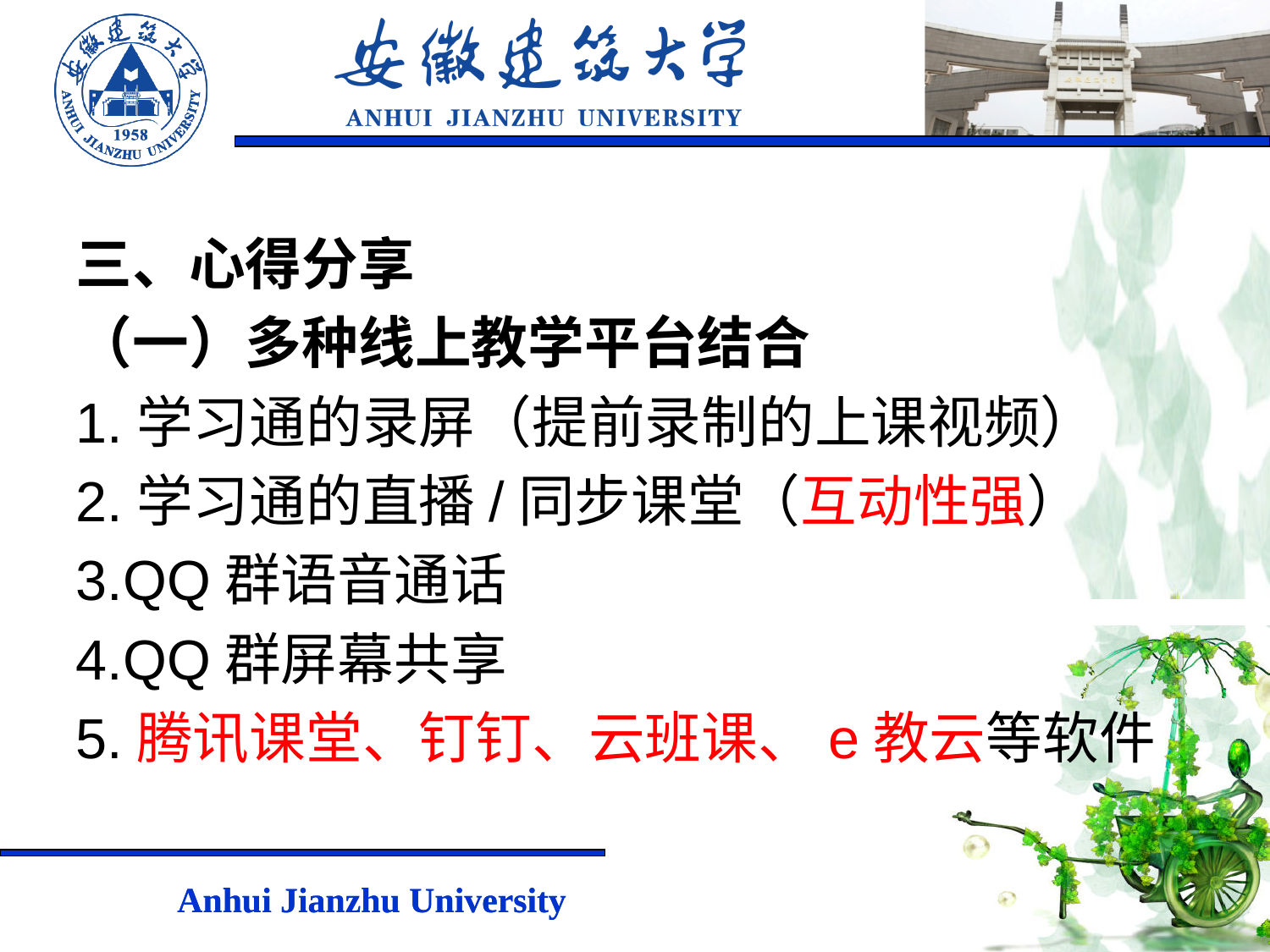

三、心得分享
（一）多种线上教学平台结合
1.学习通的录屏（提前录制的上课视频）
2.学习通的直播/同步课堂（互动性强）
3.QQ群语音通话
4.QQ群屏幕共享
5.腾讯课堂、钉钉、云班课、e教云等软件